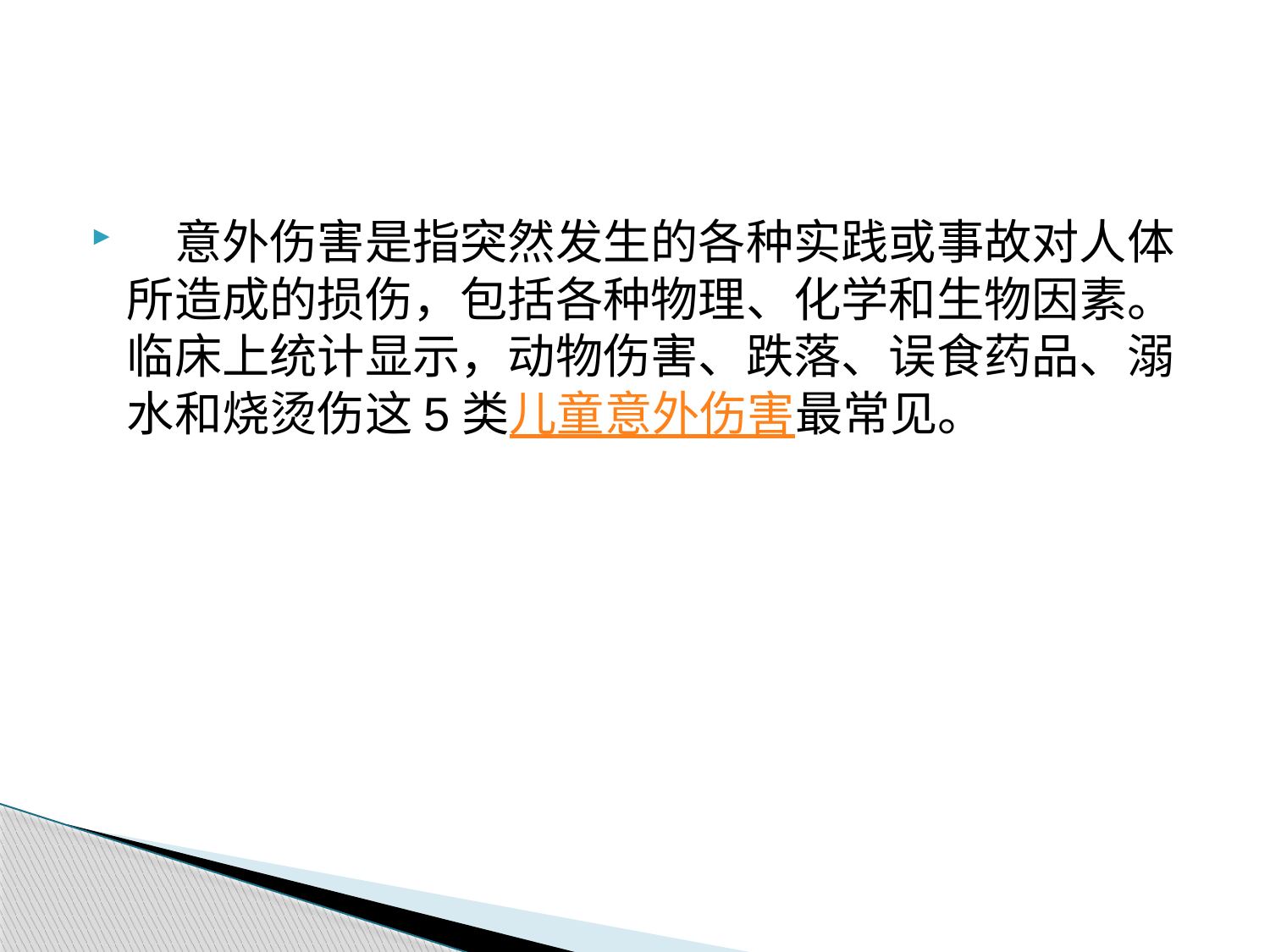

#
　意外伤害是指突然发生的各种实践或事故对人体所造成的损伤，包括各种物理、化学和生物因素。临床上统计显示，动物伤害、跌落、误食药品、溺水和烧烫伤这5类儿童意外伤害最常见。